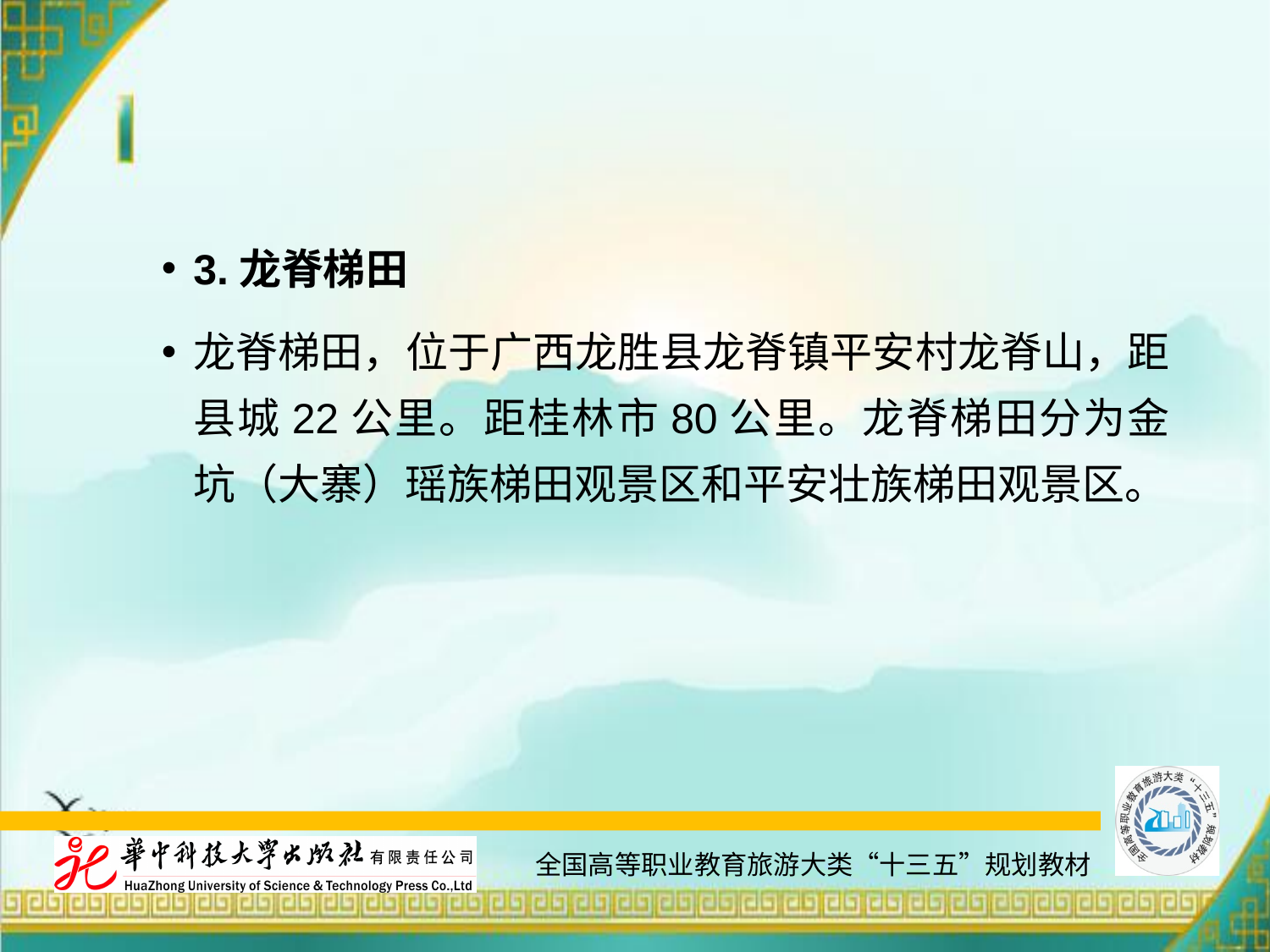

#
3.龙脊梯田
龙脊梯田，位于广西龙胜县龙脊镇平安村龙脊山，距县城22公里。距桂林市80公里。龙脊梯田分为金坑（大寨）瑶族梯田观景区和平安壮族梯田观景区。